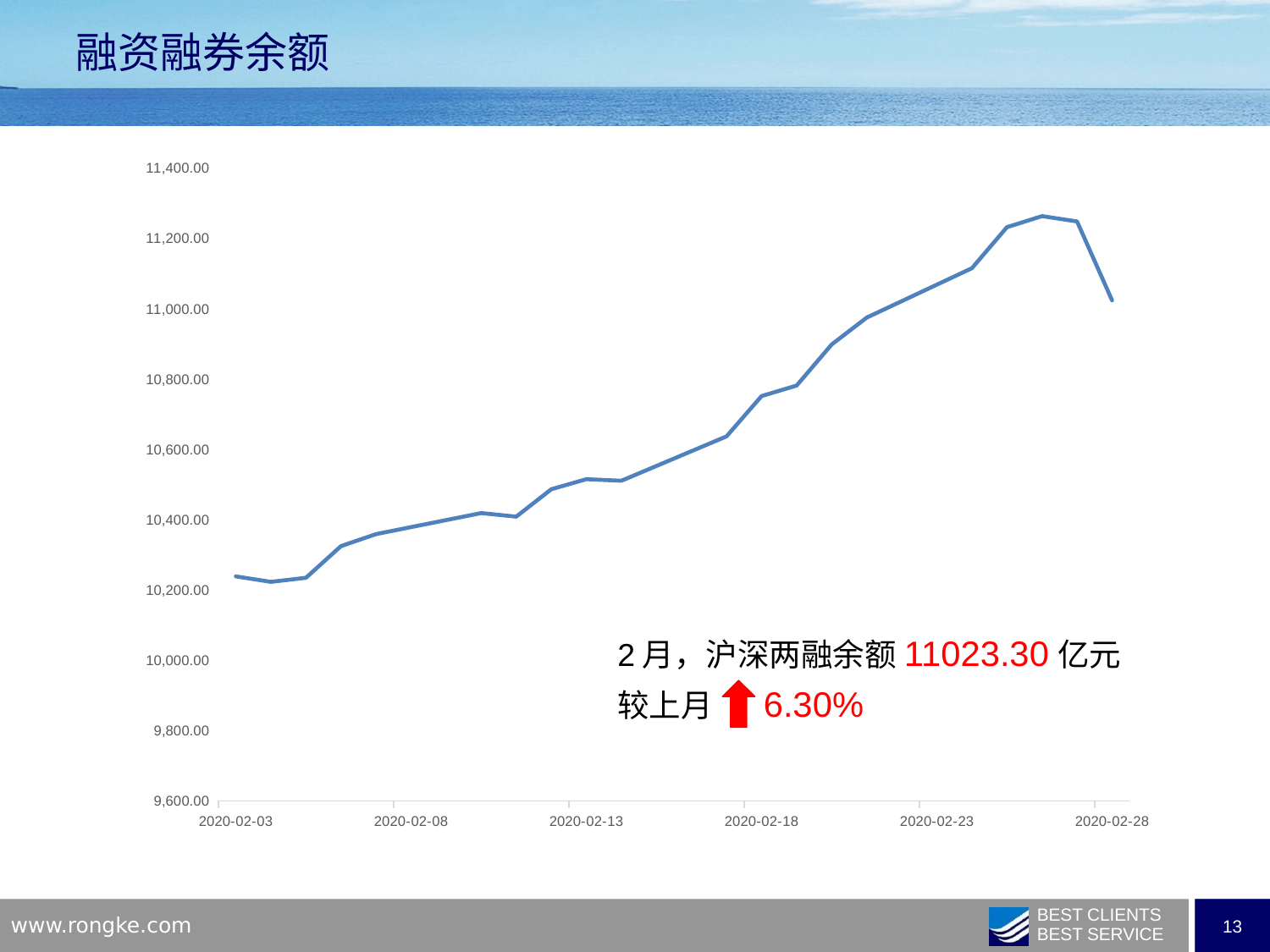

融资融券余额

### Chart

| Category | 融资融券余额(亿元) |
|---|---|
| 43889 | 11023.29799567 |
| 43888 | 11247.97581719 |
| 43887 | 11263.05179596 |
| 43886 | 11231.63170229 |
| 43885 | 11114.96091433 |
| 43882 | 10974.5397282 |
| 43881 | 10898.0116444 |
| 43880 | 10781.16241681 |
| 43879 | 10751.38930179 |
| 43878 | 10636.73250618 |
| 43875 | 10510.41131243 |
| 43874 | 10514.84987893 |
| 43873 | 10486.29372485 |
| 43872 | 10408.28040822 |
| 43871 | 10418.31761858 |
| 43868 | 10358.57088387 |
| 43867 | 10324.36126399 |
| 43866 | 10234.28291865 |
| 43865 | 10222.8216288 |
| 43864 | 10238.27302159 |
2月，沪深两融余额11023.30亿元
较上月      6.30%